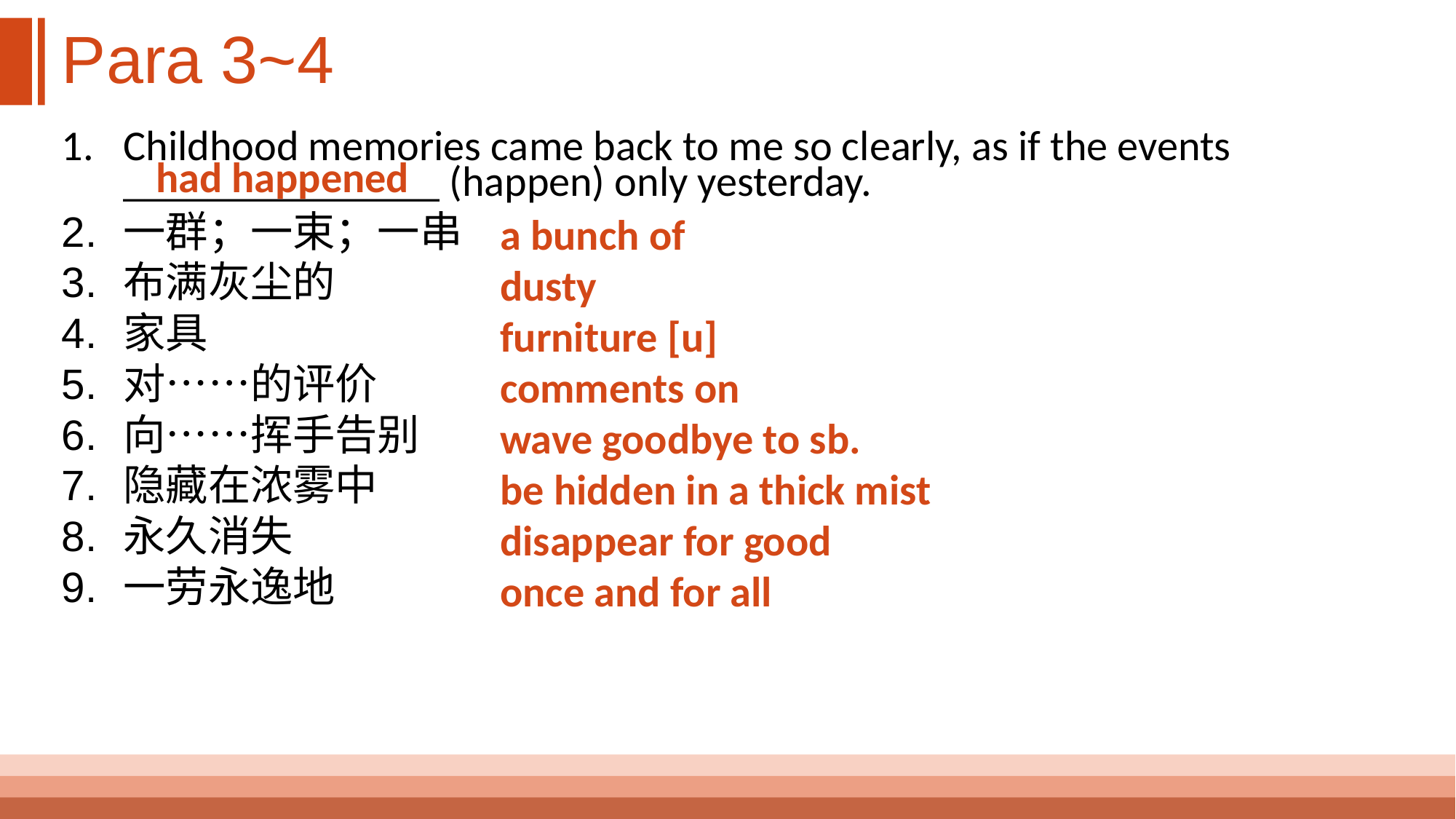

# Para 3~4
Childhood memories came back to me so clearly, as if the events _______________ (happen) only yesterday.
一群；一束；一串
布满灰尘的
家具
对……的评价
向……挥手告别
隐藏在浓雾中
永久消失
一劳永逸地
had happened
a bunch of
dusty
furniture [u]
comments on
wave goodbye to sb.
be hidden in a thick mist
disappear for good
once and for all